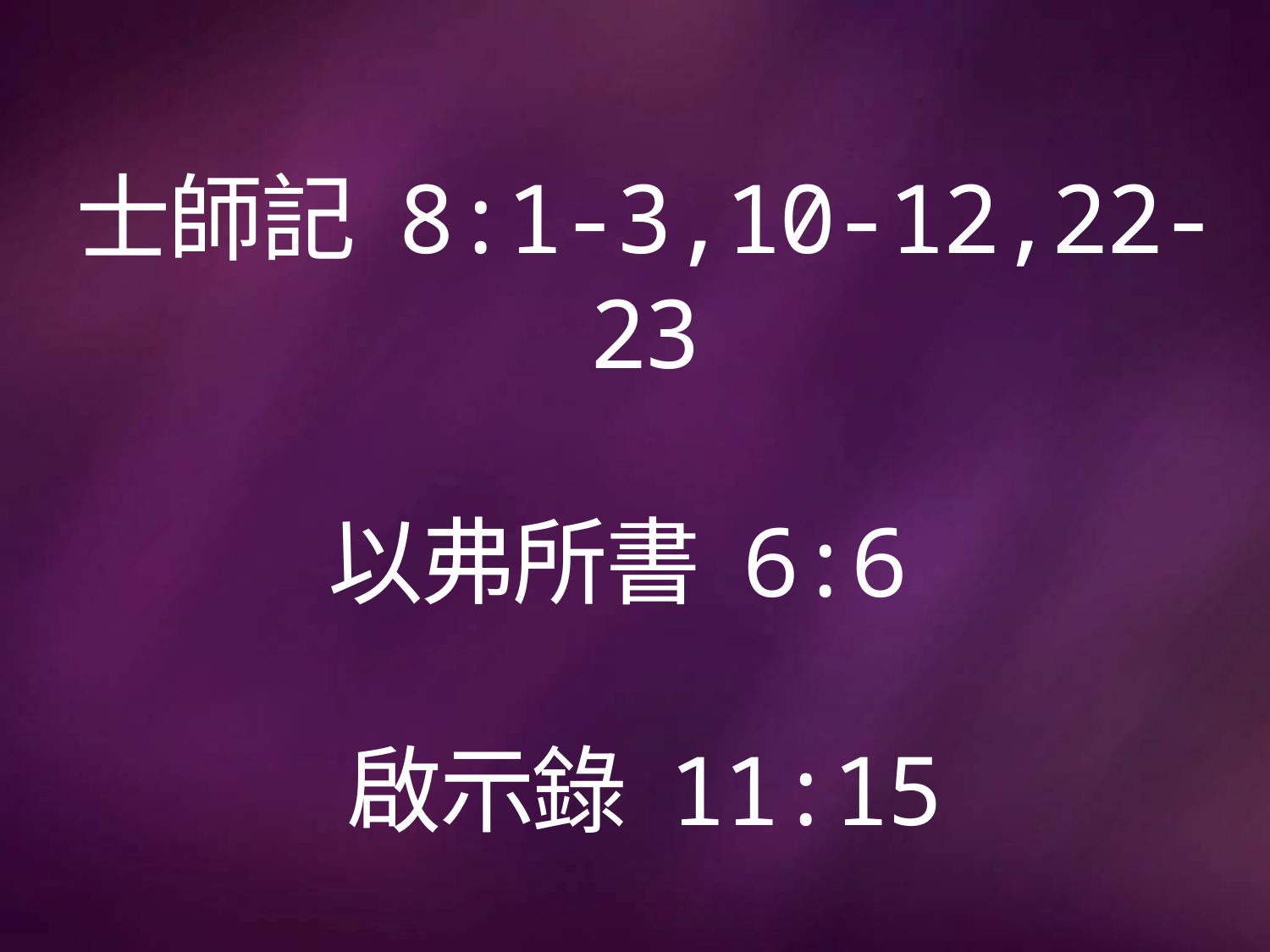

# 士師記 8:1-3,10-12,22-23 以弗所書 6:6 啟示錄 11:15